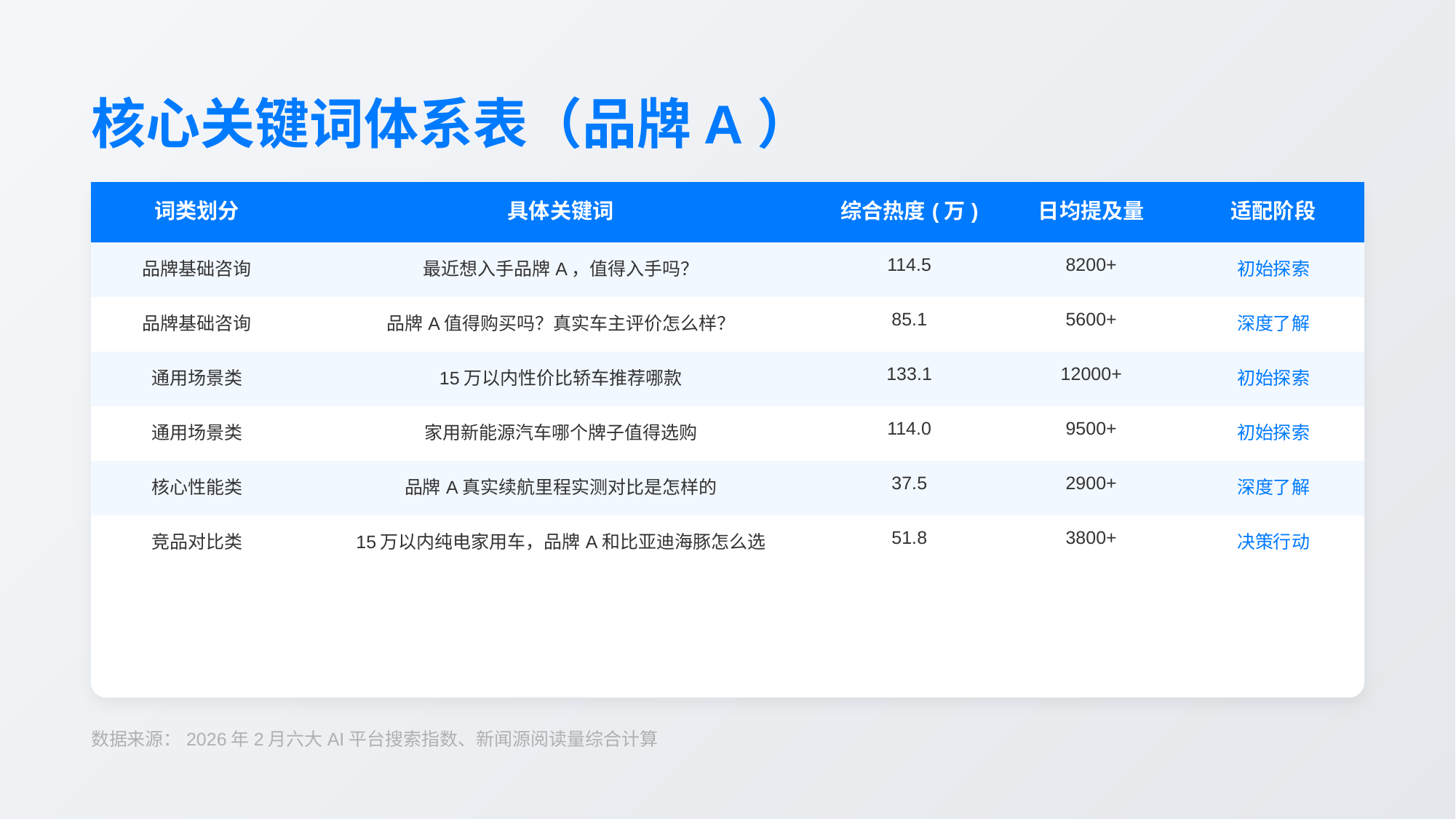

核心关键词体系表（品牌A）

| 词类划分 | 具体关键词 | 综合热度(万) | 日均提及量 | 适配阶段 |
| --- | --- | --- | --- | --- |
| 品牌基础咨询 | 最近想入手品牌A，值得入手吗？ | 114.5 | 8200+ | 初始探索 |
| 品牌基础咨询 | 品牌A值得购买吗？真实车主评价怎么样？ | 85.1 | 5600+ | 深度了解 |
| 通用场景类 | 15万以内性价比轿车推荐哪款 | 133.1 | 12000+ | 初始探索 |
| 通用场景类 | 家用新能源汽车哪个牌子值得选购 | 114.0 | 9500+ | 初始探索 |
| 核心性能类 | 品牌A真实续航里程实测对比是怎样的 | 37.5 | 2900+ | 深度了解 |
| 竞品对比类 | 15万以内纯电家用车，品牌A和比亚迪海豚怎么选 | 51.8 | 3800+ | 决策行动 |
数据来源：2026年2月六大AI平台搜索指数、新闻源阅读量综合计算